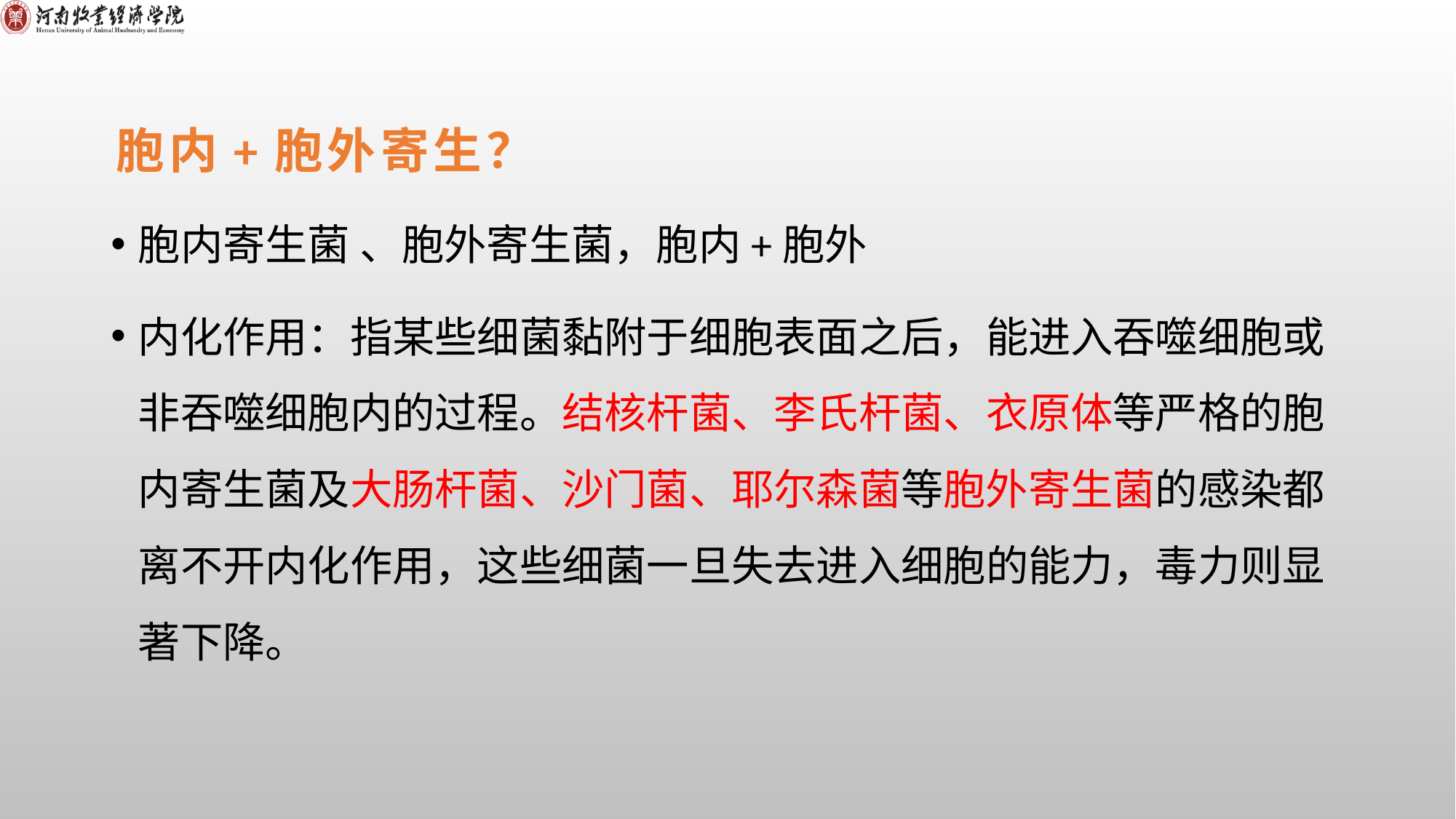

# 胞内+胞外寄生？
胞内寄生菌 、胞外寄生菌，胞内+胞外
内化作用：指某些细菌黏附于细胞表面之后，能进入吞噬细胞或非吞噬细胞内的过程。结核杆菌、李氏杆菌、衣原体等严格的胞内寄生菌及大肠杆菌、沙门菌、耶尔森菌等胞外寄生菌的感染都离不开内化作用，这些细菌一旦失去进入细胞的能力，毒力则显著下降。